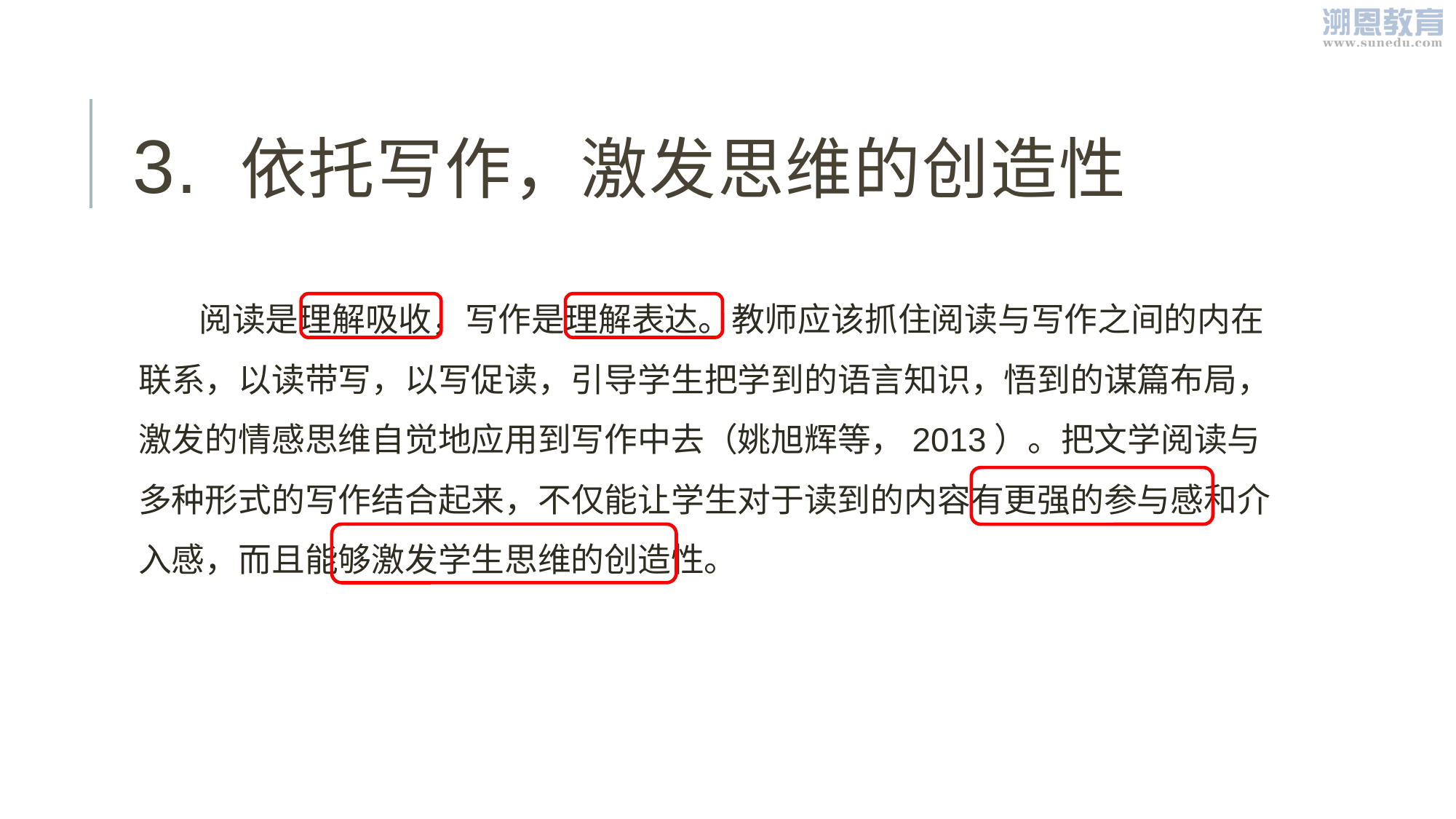

# 3. 依托写作，激发思维的创造性
       阅读是理解吸收，写作是理解表达。教师应该抓住阅读与写作之间的内在联系，以读带写，以写促读，引导学生把学到的语言知识，悟到的谋篇布局，激发的情感思维自觉地应用到写作中去（姚旭辉等，2013）。把文学阅读与多种形式的写作结合起来，不仅能让学生对于读到的内容有更强的参与感和介入感，而且能够激发学生思维的创造性。